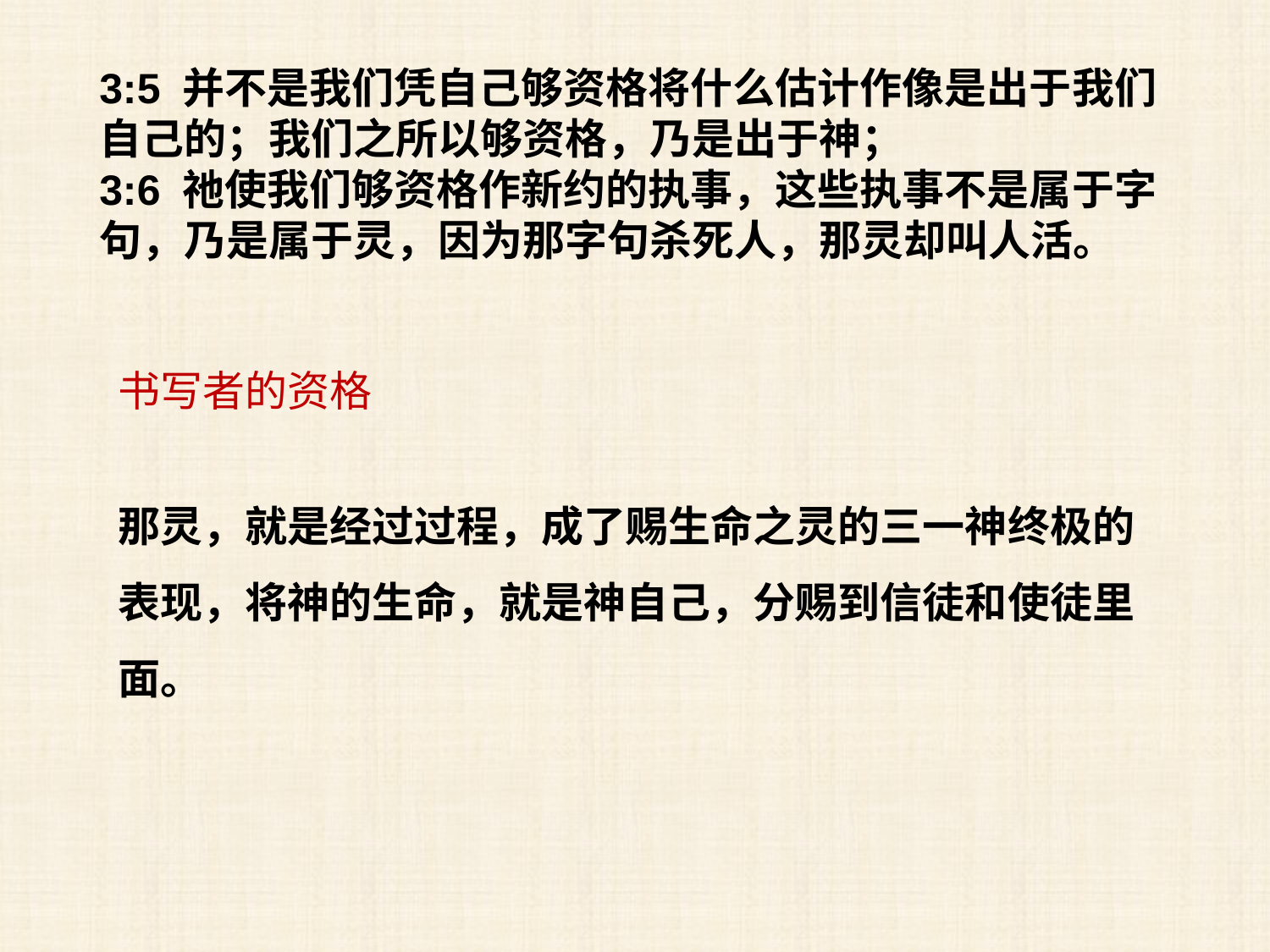

3:5 并不是我们凭自己够资格将什么估计作像是出于我们自己的；我们之所以够资格，乃是出于神；
3:6 祂使我们够资格作新约的执事，这些执事不是属于字句，乃是属于灵，因为那字句杀死人，那灵却叫人活。
书写者的资格
那灵，就是经过过程，成了赐生命之灵的三一神终极的表现，将神的生命，就是神自己，分赐到信徒和使徒里面。